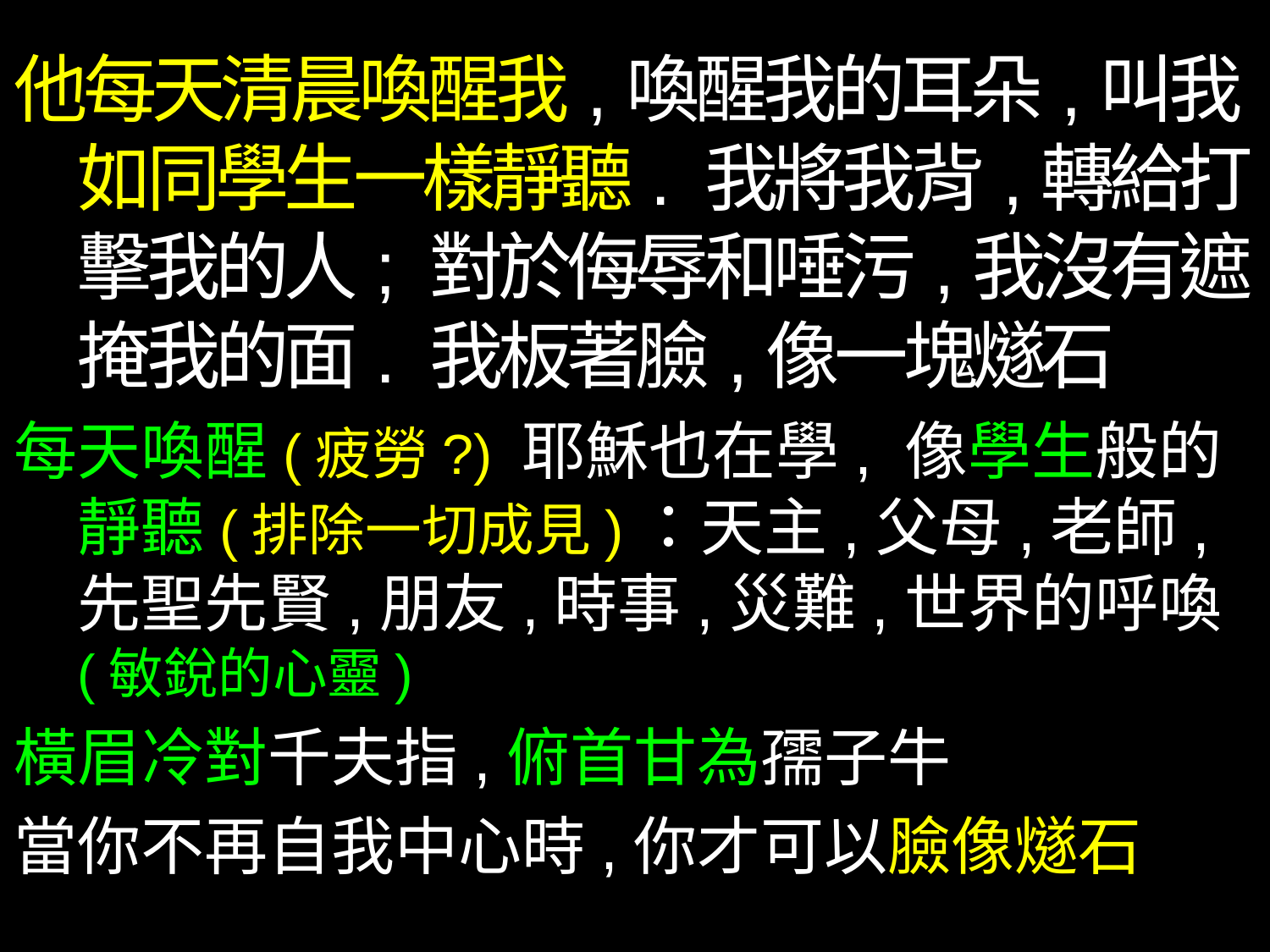

他每天清晨喚醒我,喚醒我的耳朵,叫我如同學生一樣靜聽. 我將我背,轉給打擊我的人; 對於侮辱和唾污,我沒有遮掩我的面. 我板著臉,像一塊燧石
每天喚醒(疲勞?) 耶穌也在學, 像學生般的靜聽(排除一切成見)：天主,父母,老師,先聖先賢,朋友,時事,災難,世界的呼喚(敏銳的心靈)
橫眉冷對千夫指,俯首甘為孺子牛
當你不再自我中心時,你才可以臉像燧石